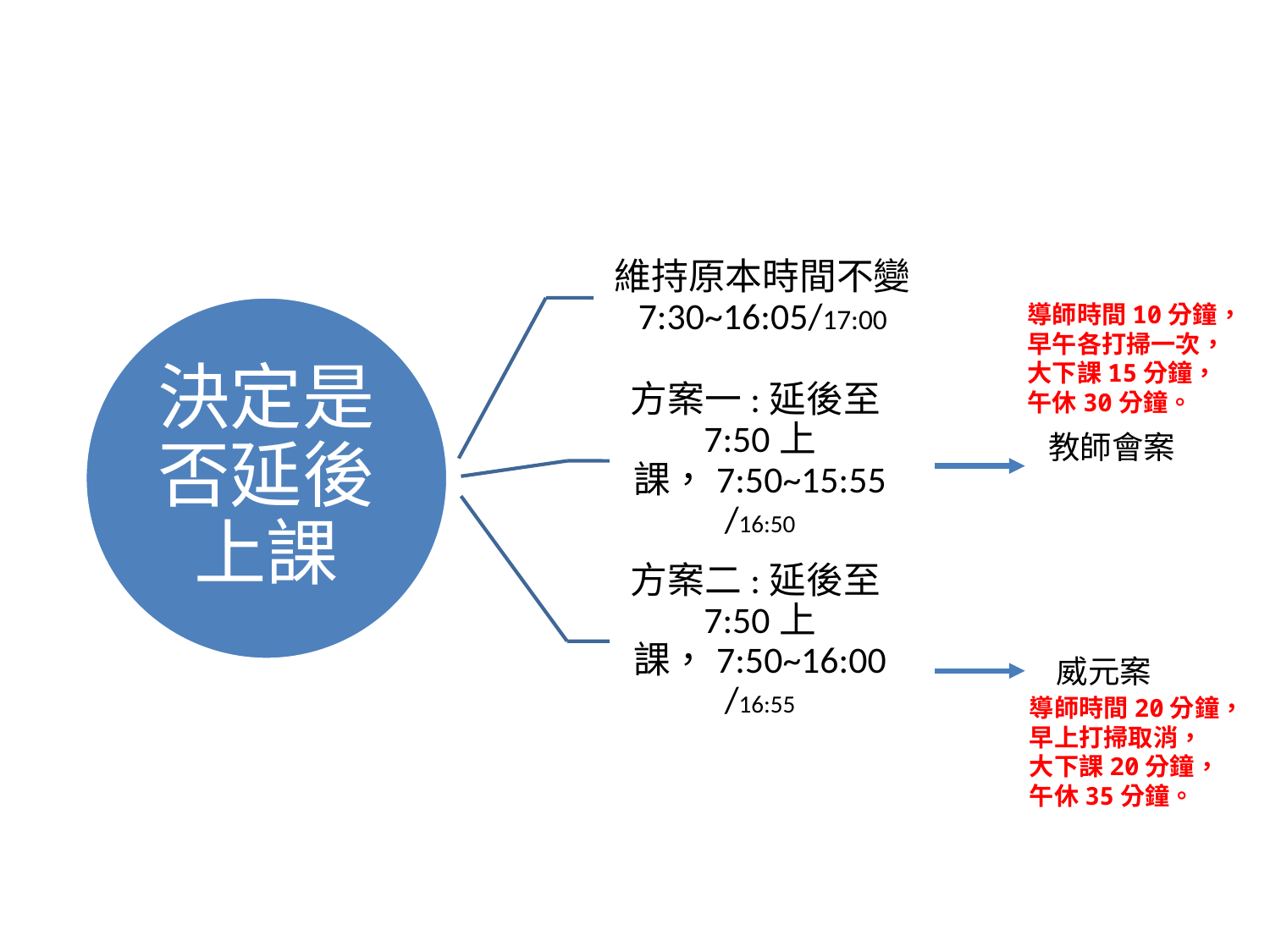

決定是否延後上課
維持原本時間不變7:30~16:05/17:00
方案一:延後至7:50上課，7:50~15:55/16:50
方案二:延後至7:50上課，7:50~16:00/16:55
導師時間10分鐘，
早午各打掃一次，
大下課15分鐘，
午休30分鐘。
教師會案
威元案
導師時間20分鐘，
早上打掃取消，
大下課20分鐘，
午休35分鐘。